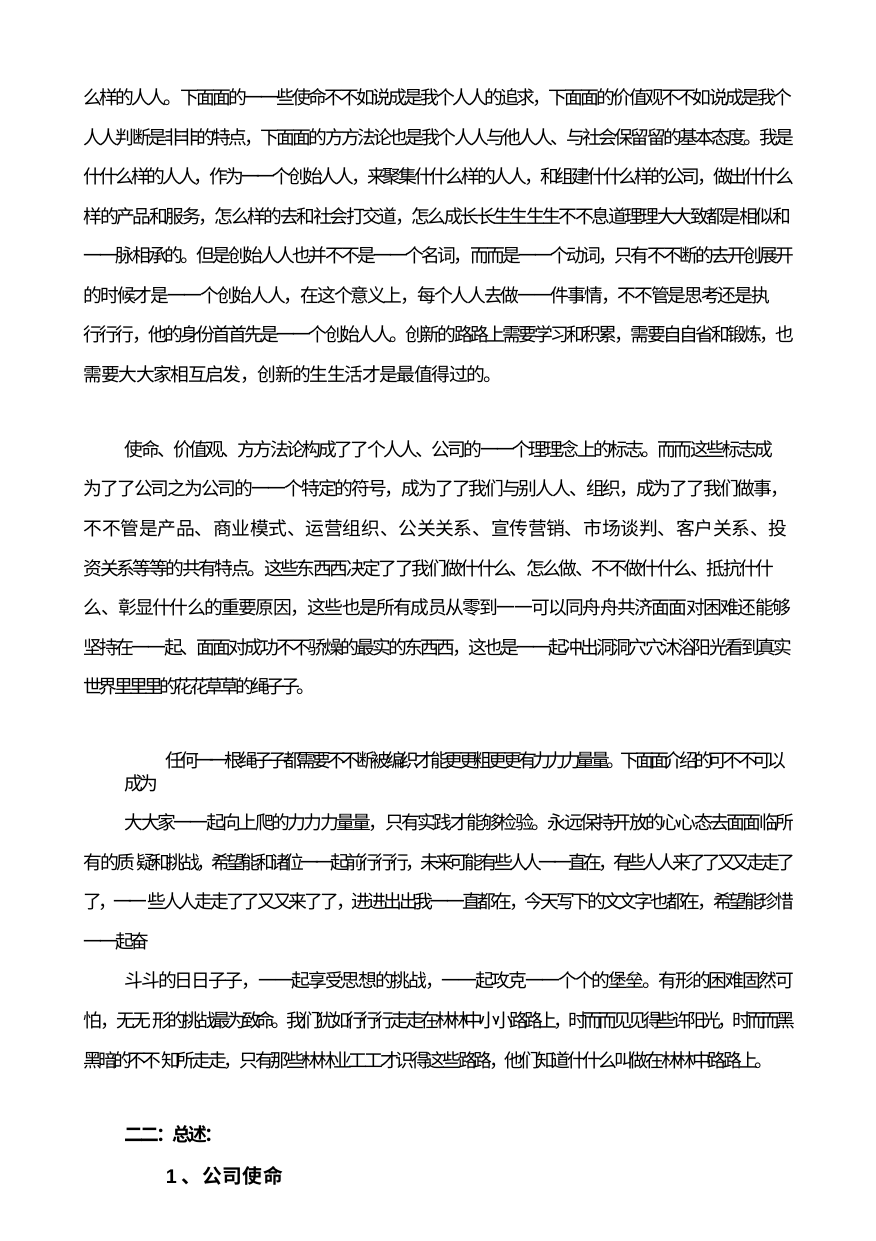

么样的⼈人。下⾯面的⼀一些使命不不如说成是我个⼈人的追求，下⾯面的价值观不不如说成是我个
⼈人判断是⾮非的特点，下⾯面的⽅方法论也是我个⼈人与他⼈人、与社会保留留的基本态度。我是 什什么样的⼈人，作为⼀一个创始⼈人，来聚集什什么样的⼈人，和组建什什么样的公司，做出什什么 样的产品和服务，怎么样的去和社会打交道，怎么成⻓长⽣生⽣生不不息道理理⼤大致都是相似和
⼀一脉相承的。但是创始⼈人也并不不是⼀一个名词，⽽而是⼀一个动词，只有不不断的去开创展开 的时候才是⼀一个创始⼈人，在这个意义上，每个⼈人去做⼀一件事情，不不管是思考还是执
⾏行行，他的身份⾸首先是⼀一个创始⼈人。创新的路路上需要学习和积累，需要⾃自省和锻炼，也 需要⼤大家相互启发，创新的⽣生活才是最值得过的。

使命、价值观、⽅方法论构成了了个⼈人、公司的⼀一个理理念上的标志。⽽而这些标志成 为了了公司之为公司的⼀一个特定的符号，成为了了我们与别⼈人、组织，成为了了我们做事， 不不管是产品、商业模式、运营组织、公关关系、宣传营销、市场谈判、客户关系、投 资关系等等的共有特点。这些东⻄西决定了了我们做什什么、怎么做、不不做什什么、抵抗什什 么、彰显什什么的重要原因，这些也是所有成员从零到⼀一可以同⾈舟共济⾯面对困难还能够 坚持在⼀一起、⾯面对成功不不骄燥的最实的东⻄西，这也是⼀一起冲出洞洞⽳穴沐浴阳光看到真实 世界⾥里里的花花草草的绳⼦子。

任何⼀一根绳⼦子都需要不不断被编织才能更更粗更更有⼒力力量量。下⾯面介绍的可不不可以成为
⼤大家⼀一起向上爬的⼒力力量量，只有实践才能够检验。永远保持开放的⼼心态去⾯面临所有的质 疑和挑战，希望能和诸位⼀一起前⾏行行，未来可能有些⼈人⼀一直在，有些⼈人来了了⼜又⾛走了了，⼀一 些⼈人⾛走了了⼜又来了了，进进出出我⼀一直都在，今天写下的⽂文字也都在，希望能珍惜⼀一起奋
⽃斗的⽇日⼦子，⼀一起享受思想的挑战，⼀一起攻克⼀一个个的堡垒。有形的困难固然可怕，⽆无 形的挑战最为致命。我们犹如⾏行行⾛走在林林中⼩小路路上，时⽽而⻅见得些许阳光，时⽽而⿊黑暗的不不 知所⾛走，只有那些林林业⼯工才识得这些路路，他们知道什什么叫做在林林中路路上。

⼆二：总述：
1、公司使命